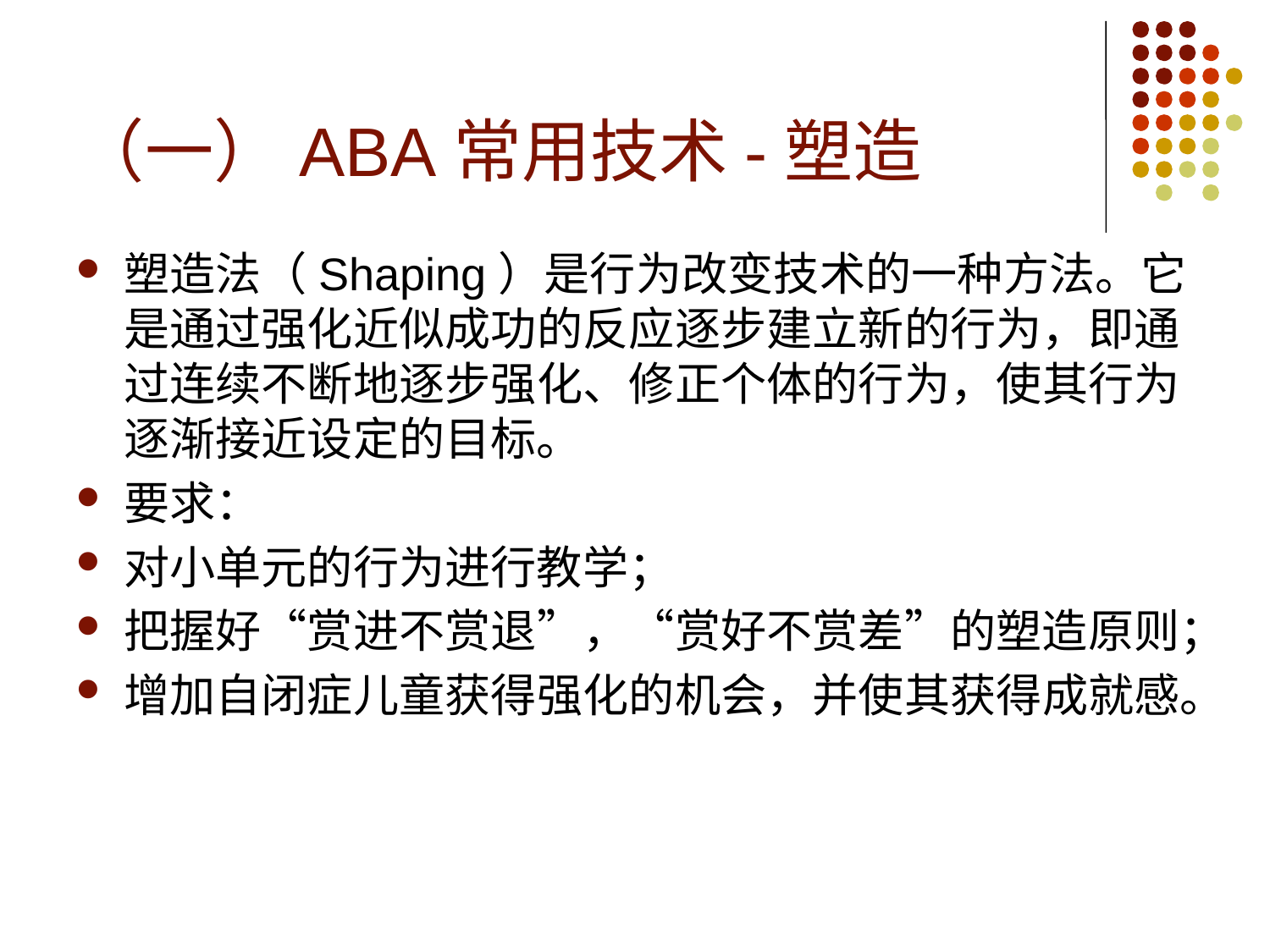

# （一）ABA常用技术-塑造
塑造法（Shaping）是行为改变技术的一种方法。它是通过强化近似成功的反应逐步建立新的行为，即通过连续不断地逐步强化、修正个体的行为，使其行为逐渐接近设定的目标。
要求：
对小单元的行为进行教学；
把握好“赏进不赏退”，“赏好不赏差”的塑造原则；
增加自闭症儿童获得强化的机会，并使其获得成就感。